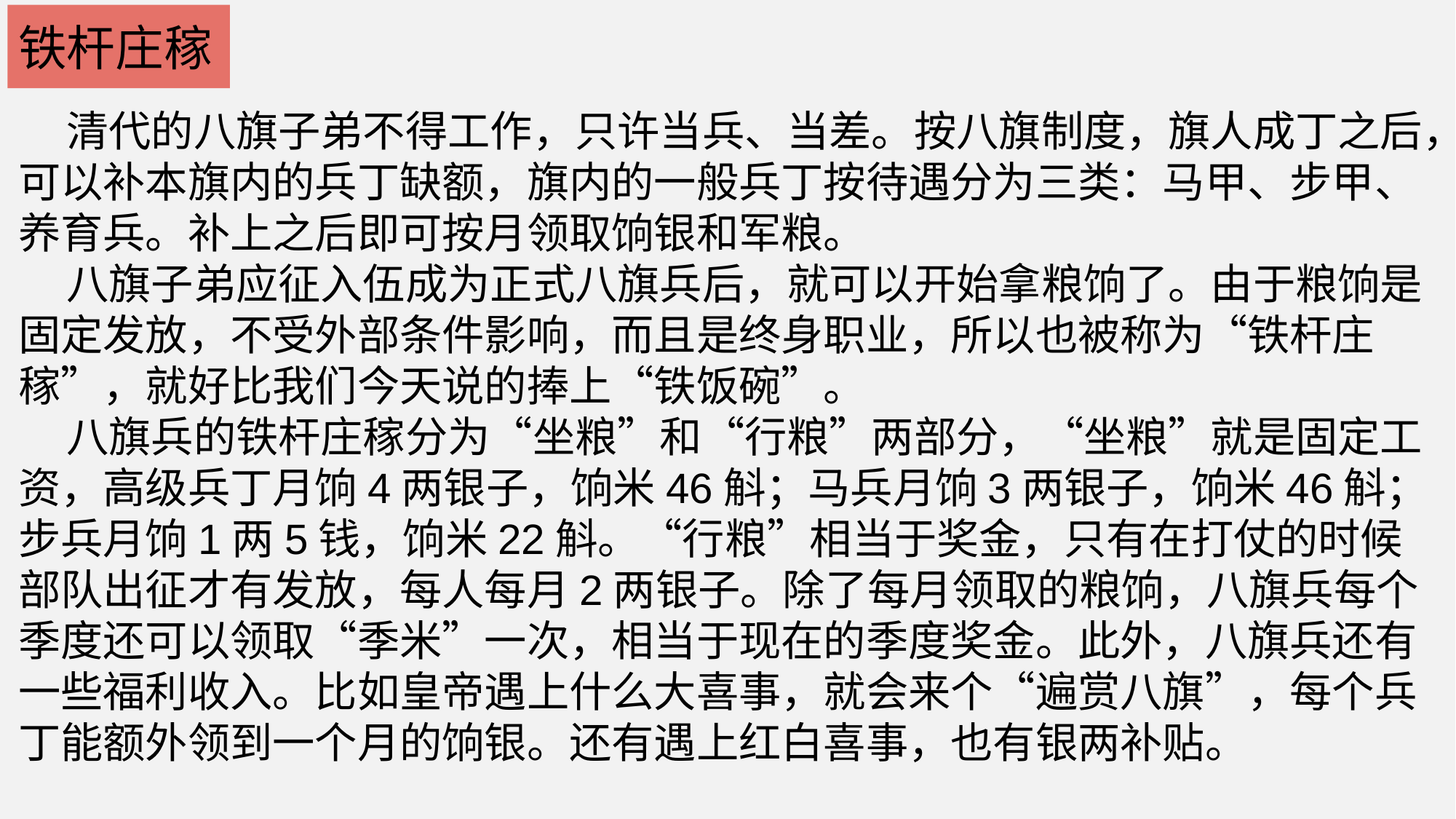

铁杆庄稼
    清代的八旗子弟不得工作，只许当兵、当差。按八旗制度，旗人成丁之后，可以补本旗内的兵丁缺额，旗内的一般兵丁按待遇分为三类：马甲、步甲、养育兵。补上之后即可按月领取饷银和军粮。
    八旗子弟应征入伍成为正式八旗兵后，就可以开始拿粮饷了。由于粮饷是固定发放，不受外部条件影响，而且是终身职业，所以也被称为“铁杆庄稼”，就好比我们今天说的捧上“铁饭碗”。
    八旗兵的铁杆庄稼分为“坐粮”和“行粮”两部分，“坐粮”就是固定工资，高级兵丁月饷4两银子，饷米46斛；马兵月饷3两银子，饷米46斛；步兵月饷1两5钱，饷米22斛。“行粮”相当于奖金，只有在打仗的时候部队出征才有发放，每人每月2两银子。除了每月领取的粮饷，八旗兵每个季度还可以领取“季米”一次，相当于现在的季度奖金。此外，八旗兵还有一些福利收入。比如皇帝遇上什么大喜事，就会来个“遍赏八旗”，每个兵丁能额外领到一个月的饷银。还有遇上红白喜事，也有银两补贴。